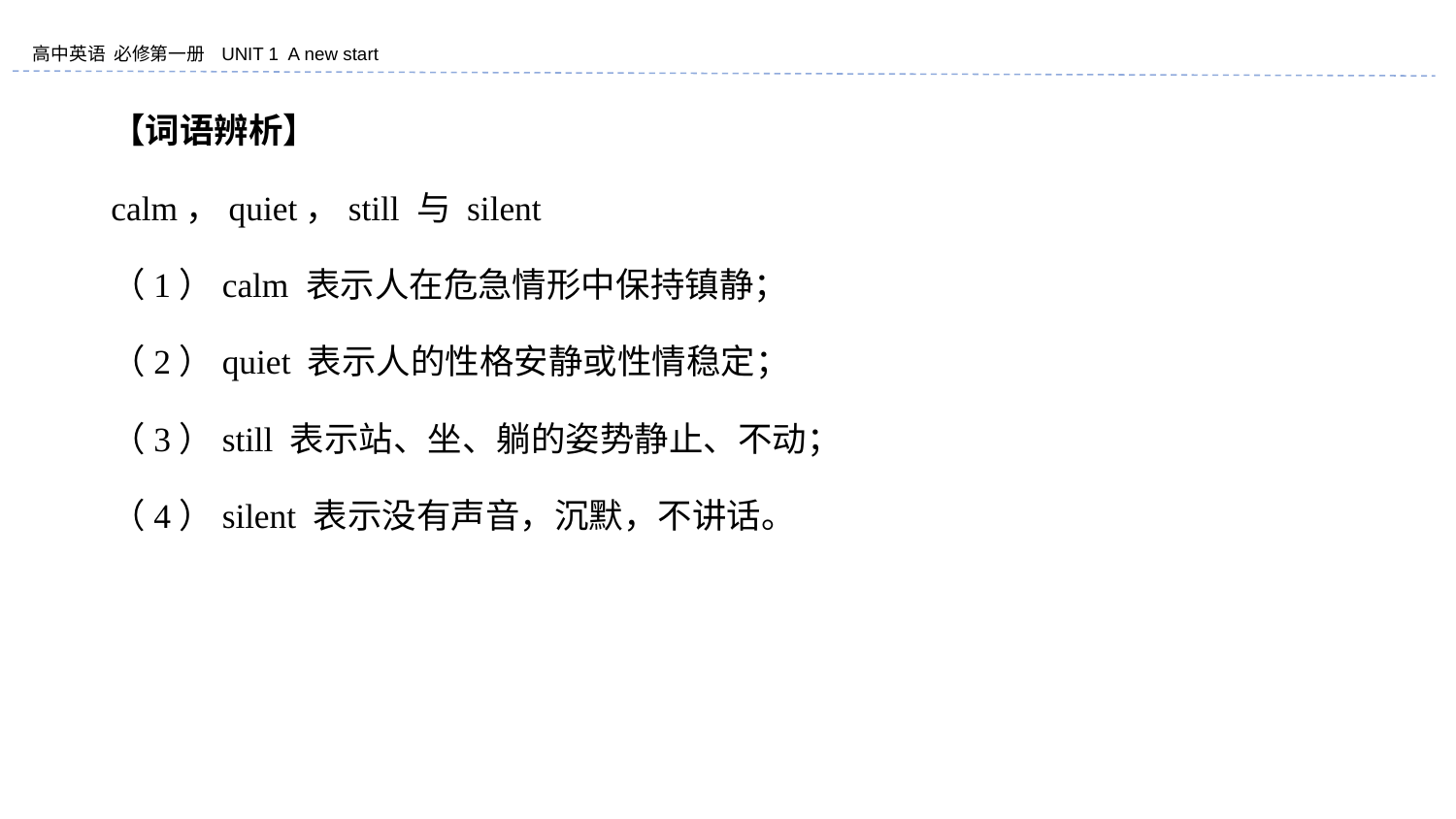

【词语辨析】
calm，quiet，still 与 silent
（1）calm 表示人在危急情形中保持镇静；
（2）quiet 表示人的性格安静或性情稳定；
（3）still 表示站、坐、躺的姿势静止、不动；
（4）silent 表示没有声音，沉默，不讲话。